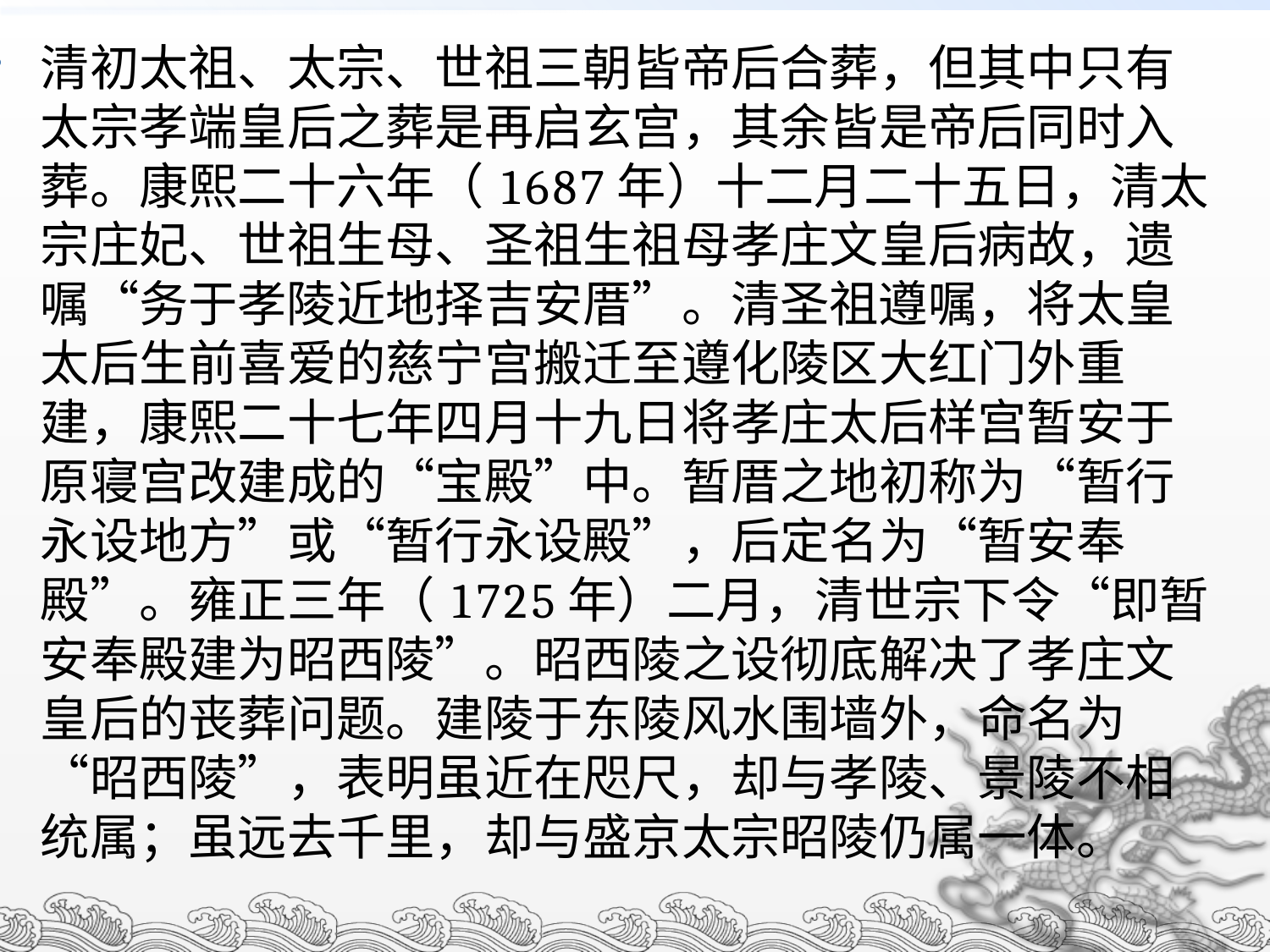

清初太祖、太宗、世祖三朝皆帝后合葬，但其中只有太宗孝端皇后之葬是再启玄宫，其余皆是帝后同时入葬。康熙二十六年（1687年）十二月二十五日，清太宗庄妃、世祖生母、圣祖生祖母孝庄文皇后病故，遗嘱“务于孝陵近地择吉安厝”。清圣祖遵嘱，将太皇太后生前喜爱的慈宁宫搬迁至遵化陵区大红门外重建，康熙二十七年四月十九日将孝庄太后样宫暂安于原寝宫改建成的“宝殿”中。暂厝之地初称为“暂行永设地方”或“暂行永设殿”，后定名为“暂安奉殿”。雍正三年（1725年）二月，清世宗下令“即暂安奉殿建为昭西陵”。昭西陵之设彻底解决了孝庄文皇后的丧葬问题。建陵于东陵风水围墙外，命名为“昭西陵”，表明虽近在咫尺，却与孝陵、景陵不相统属；虽远去千里，却与盛京太宗昭陵仍属一体。